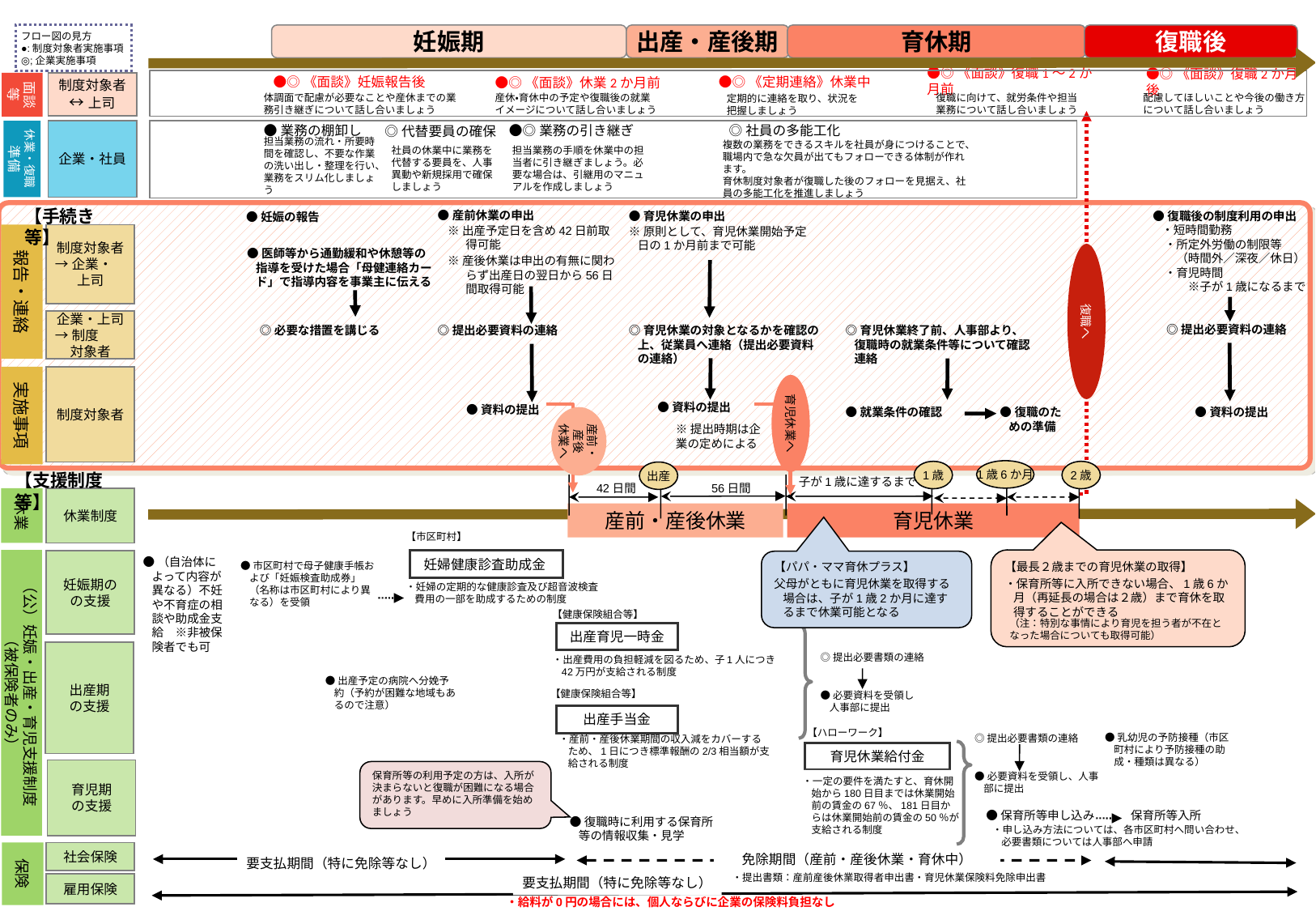

フロー図の見方
●:制度対象者実施事項
◎;企業実施事項
復職後
妊娠期
出産・産後期
育休期

面談等
制度対象者
↔上司
●◎《面談》妊娠報告後
●◎《面談》休業2か月前
●◎《定期連絡》休業中
●◎《面談》復職1～2か月前
●◎《面談》復職2か月後
体調面で配慮が必要なことや産休までの業務引き継ぎについて話し合いましょう
産休・育休中の予定や復職後の就業イメージについて話し合いましょう
復職に向けて、就労条件や担当業務について話し合いましょう
配慮してほしいことや今後の働き方について話し合いましょう
定期的に連絡を取り、状況を把握しましょう

●業務の棚卸し
●◎業務の引き継ぎ
◎社員の多能工化
休業・復職準備
企業・社員
◎代替要員の確保
担当業務の流れ・所要時間を確認し、不要な作業の洗い出し・整理を行い、業務をスリム化しましょう
担当業務の手順を休業中の担当者に引き継ぎましょう。必要な場合は、引継用のマニュアルを作成しましょう
社員の休業中に業務を代替する要員を、人事異動や新規採用で確保しましょう
複数の業務をできるスキルを社員が身につけることで、職場内で急な欠員が出てもフォローできる体制が作れます。
育休制度対象者が復職した後のフォローを見据え、社員の多能工化を推進しましょう
【手続き等】

●産前休業の申出
●復職後の制度利用の申出
	・短時間勤務
　・所定外労働の制限等
　　（時間外／深夜／休日）
　・育児時間
　　　※子が1歳になるまで
●育児休業の申出
※原則として、育児休業開始予定日の1か月前まで可能
●妊娠の報告
※出産予定日を含め42日前取得可能
※産後休業は申出の有無に関わらず出産日の翌日から56日間取得可能
報告・連絡
制度対象者
→企業・　上司
●医師等から通勤緩和や休憩等の指導を受けた場合「母健連絡カード」で指導内容を事業主に伝える
復職へ

企業・上司
→制度　　対象者
◎提出必要資料の連絡
◎必要な措置を講じる
◎提出必要資料の連絡
◎育児休業の対象となるかを確認の上、従業員へ連絡（提出必要資料の連絡）
◎育児休業終了前、人事部より、復職時の就業条件等について確認連絡

実施事項
制度対象者
育児休業へ
●資料の提出
●資料の提出
●資料の提出
●就業条件の確認
●復職のための準備

産前・産後
休業へ

※提出時期は企業の定めによる
1歳
出産
【支援制度等】
子が1歳に達するまで

42日間
56日間

休業
休業制度

産前・産後休業
育児休業

【市区町村】
（公）妊娠・出産・育児支援制度
（被保険者のみ）
【最長２歳までの育児休業の取得】
・保育所等に入所できない場合、1歳6か月（再延長の場合は２歳）まで育休を取得することができる
●（自治体によって内容が異なる）不妊や不育症の相談や助成金支給　※非被保険者でも可
妊婦健康診査助成金
妊娠期の
の支援
【パパ・ママ育休プラス】
父母がともに育児休業を取得する場合は、子が1歳2か月に達するまで休業可能となる
●市区町村で母子健康手帳および「妊娠検査助成券」（名称は市区町村により異なる）を受領
・妊婦の定期的な健康診査及び超音波検査費用の一部を助成するための制度

【健康保険組合等】
（注：特別な事情により育児を担う者が不在となった場合についても取得可能）
出産育児一時金

出産期
の支援
◎提出必要書類の連絡
・出産費用の負担軽減を図るため、子1人につき42万円が支給される制度

●出産予定の病院へ分娩予約（予約が困難な地域もあるので注意）
【健康保険組合等】
●必要資料を受領し人事部に提出
出産手当金
【ハローワーク】
●乳幼児の予防接種（市区町村により予防接種の助成・種類は異なる）
◎提出必要書類の連絡
・産前・産後休業期間の収入減をカバーするため、1日につき標準報酬の2/3相当額が支給される制度

育児休業給付金

育児期
の支援
保育所等の利用予定の方は、入所が決まらないと復職が困難になる場合があります。早めに入所準備を始めましょう
●必要資料を受領し、人事部に提出
・一定の要件を満たすと、育休開始から180日目までは休業開始前の賃金の67％、181日目からは休業開始前の賃金の50％が支給される制度
●保育所等申し込み
保育所等入所
●復職時に利用する保育所等の情報収集・見学

・申し込み方法については、各市区町村へ問い合わせ、必要書類については人事部へ申請
保険
社会保険
免除期間（産前・産後休業・育休中）
要支払期間（特に免除等なし）

・提出書類：産前産後休業取得者申出書・育児休業保険料免除申出書
要支払期間（特に免除等なし）
雇用保険
・給料が0円の場合には、個人ならびに企業の保険料負担なし

1歳6か月
2歳